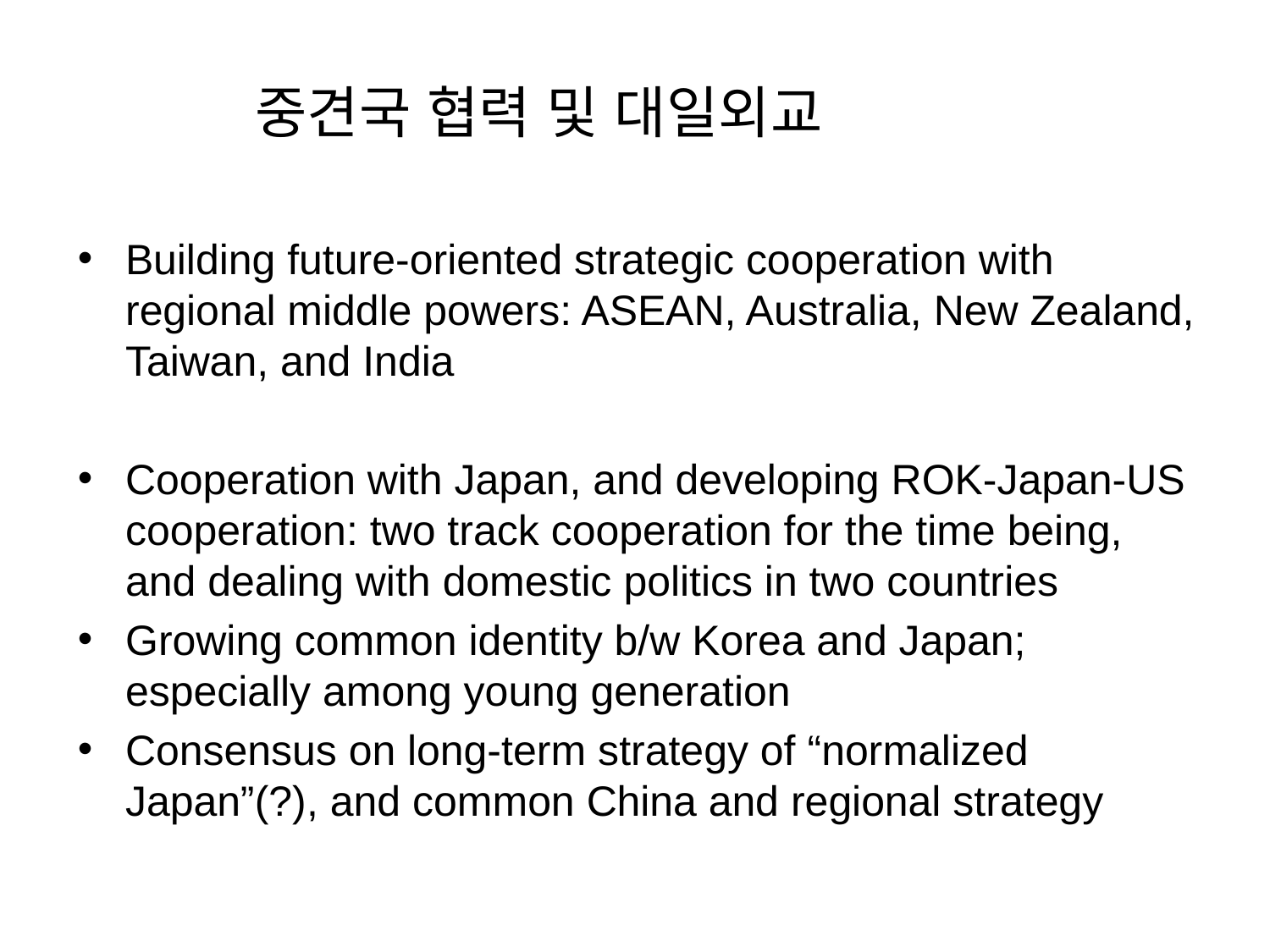

# 중견국 협력 및 대일외교
Building future-oriented strategic cooperation with regional middle powers: ASEAN, Australia, New Zealand, Taiwan, and India

Cooperation with Japan, and developing ROK-Japan-US cooperation: two track cooperation for the time being, and dealing with domestic politics in two countries
Growing common identity b/w Korea and Japan; especially among young generation
Consensus on long-term strategy of “normalized Japan”(?), and common China and regional strategy